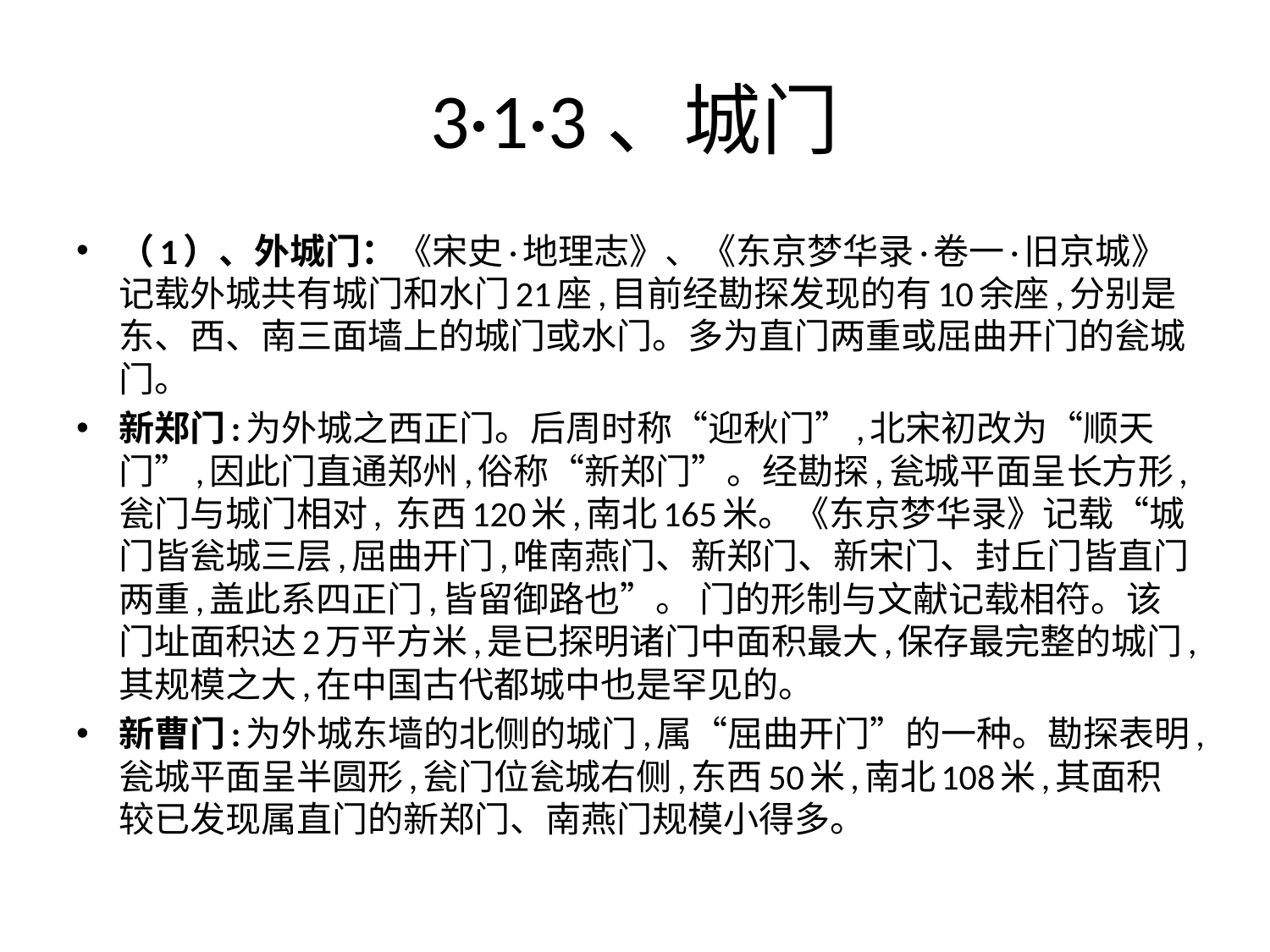

# 3·1·3、城门
（1）、外城门：《宋史·地理志》、《东京梦华录·卷一·旧京城》记载外城共有城门和水门21座,目前经勘探发现的有10余座,分别是东、西、南三面墙上的城门或水门。多为直门两重或屈曲开门的瓮城门。
新郑门:为外城之西正门。后周时称“迎秋门”,北宋初改为“顺天门”,因此门直通郑州,俗称“新郑门”。经勘探,瓮城平面呈长方形,瓮门与城门相对, 东西120米,南北165米。《东京梦华录》记载“城门皆瓮城三层,屈曲开门,唯南燕门、新郑门、新宋门、封丘门皆直门两重,盖此系四正门,皆留御路也”。 门的形制与文献记载相符。该门址面积达2万平方米,是已探明诸门中面积最大,保存最完整的城门,其规模之大,在中国古代都城中也是罕见的。
新曹门:为外城东墙的北侧的城门,属“屈曲开门”的一种。勘探表明,瓮城平面呈半圆形,瓮门位瓮城右侧,东西50米,南北108米,其面积较已发现属直门的新郑门、南燕门规模小得多。